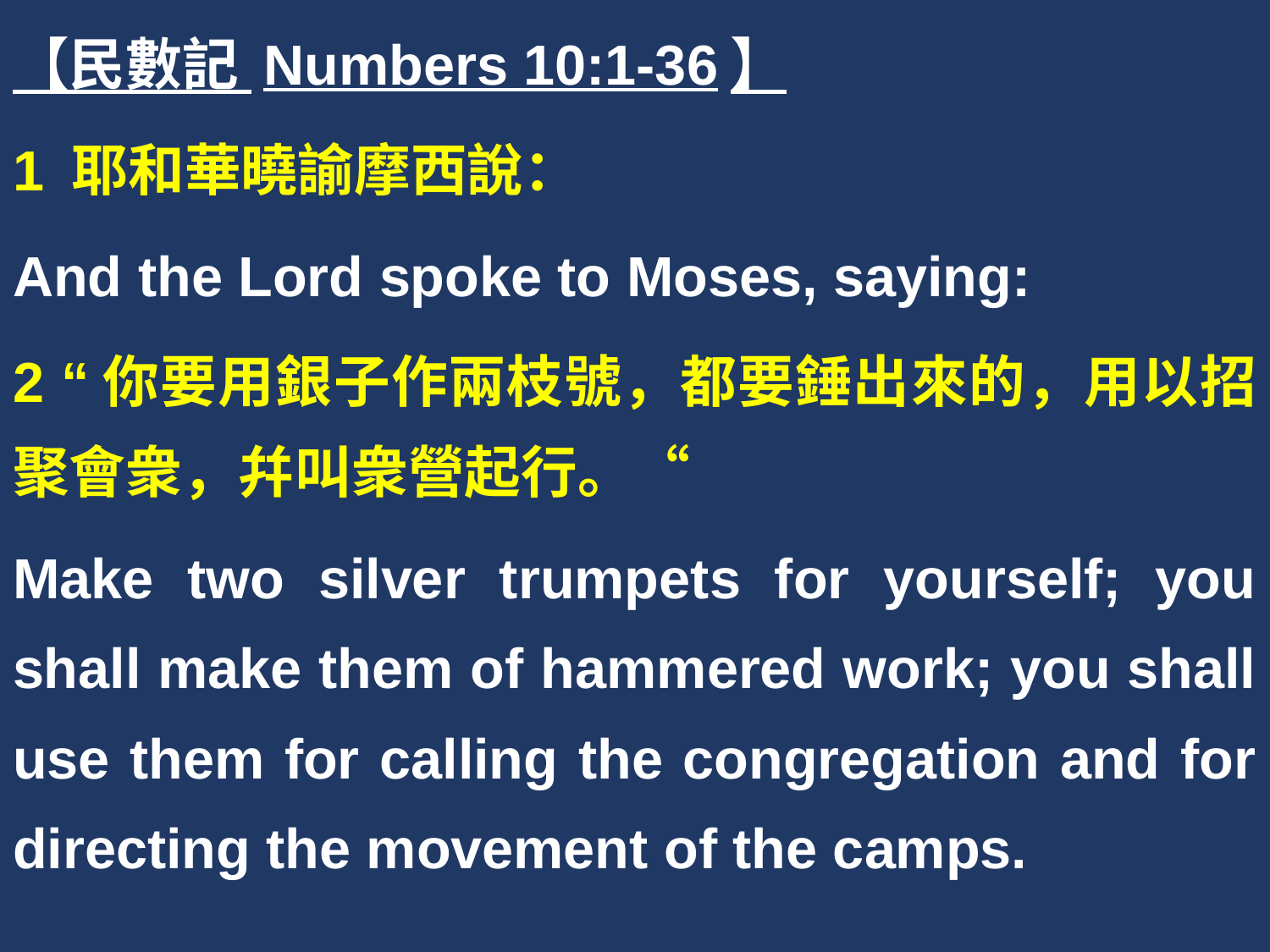

【民數記 Numbers 10:1-36】
1 耶和華曉諭摩西說：
And the Lord spoke to Moses, saying:
2 “你要用銀子作兩枝號，都要錘出來的，用以招聚會衆，幷叫衆營起行。“
Make two silver trumpets for yourself; you shall make them of hammered work; you shall use them for calling the congregation and for directing the movement of the camps.